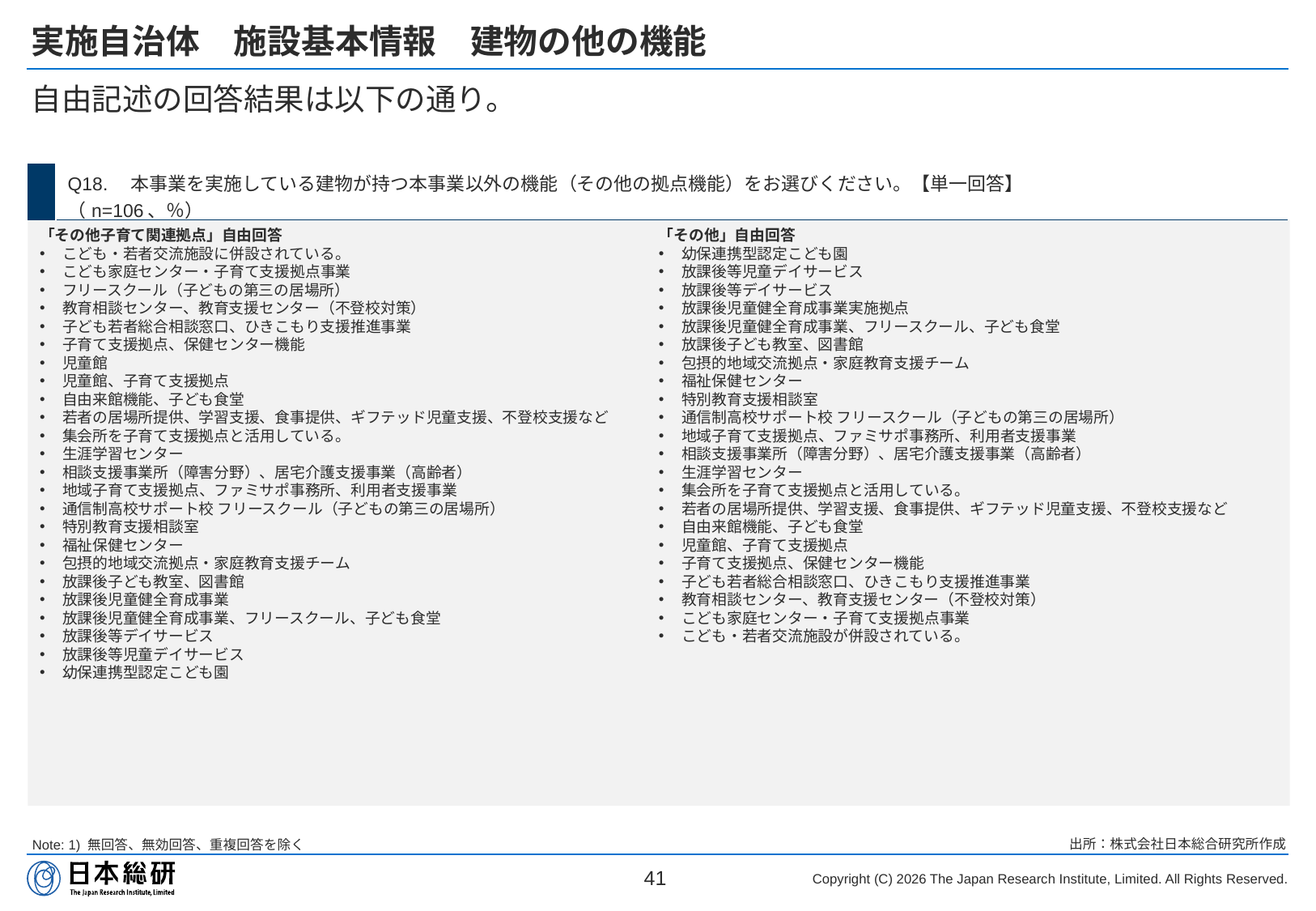

# 実施自治体　施設基本情報　建物の他の機能
自由記述の回答結果は以下の通り。
|  | Q18.　本事業を実施している建物が持つ本事業以外の機能（その他の拠点機能）をお選びください。【単一回答】 （n=106、％） |
| --- | --- |
「その他子育て関連拠点」自由回答
こども・若者交流施設に併設されている。
こども家庭センター・子育て支援拠点事業
フリースクール（子どもの第三の居場所）
教育相談センター、教育支援センター（不登校対策）
子ども若者総合相談窓口、ひきこもり支援推進事業
子育て支援拠点、保健センター機能
児童館
児童館、子育て支援拠点
自由来館機能、子ども食堂
若者の居場所提供、学習支援、食事提供、ギフテッド児童支援、不登校支援など
集会所を子育て支援拠点と活用している。
生涯学習センター
相談支援事業所（障害分野）、居宅介護支援事業（高齢者）
地域子育て支援拠点、ファミサポ事務所、利用者支援事業
通信制高校サポート校 フリースクール（子どもの第三の居場所）
特別教育支援相談室
福祉保健センター
包摂的地域交流拠点・家庭教育支援チーム
放課後子ども教室、図書館
放課後児童健全育成事業
放課後児童健全育成事業、フリースクール、子ども食堂
放課後等デイサービス
放課後等児童デイサービス
幼保連携型認定こども園

「その他」自由回答
幼保連携型認定こども園
放課後等児童デイサービス
放課後等デイサービス
放課後児童健全育成事業実施拠点
放課後児童健全育成事業、フリースクール、子ども食堂
放課後子ども教室、図書館
包摂的地域交流拠点・家庭教育支援チーム
福祉保健センター
特別教育支援相談室
通信制高校サポート校 フリースクール（子どもの第三の居場所）
地域子育て支援拠点、ファミサポ事務所、利用者支援事業
相談支援事業所（障害分野）、居宅介護支援事業（高齢者）
生涯学習センター
集会所を子育て支援拠点と活用している。
若者の居場所提供、学習支援、食事提供、ギフテッド児童支援、不登校支援など
自由来館機能、子ども食堂
児童館、子育て支援拠点
子育て支援拠点、保健センター機能
子ども若者総合相談窓口、ひきこもり支援推進事業
教育相談センター、教育支援センター（不登校対策）
こども家庭センター・子育て支援拠点事業
こども・若者交流施設が併設されている。

出所：株式会社日本総合研究所作成
Note: 1) 無回答、無効回答、重複回答を除く